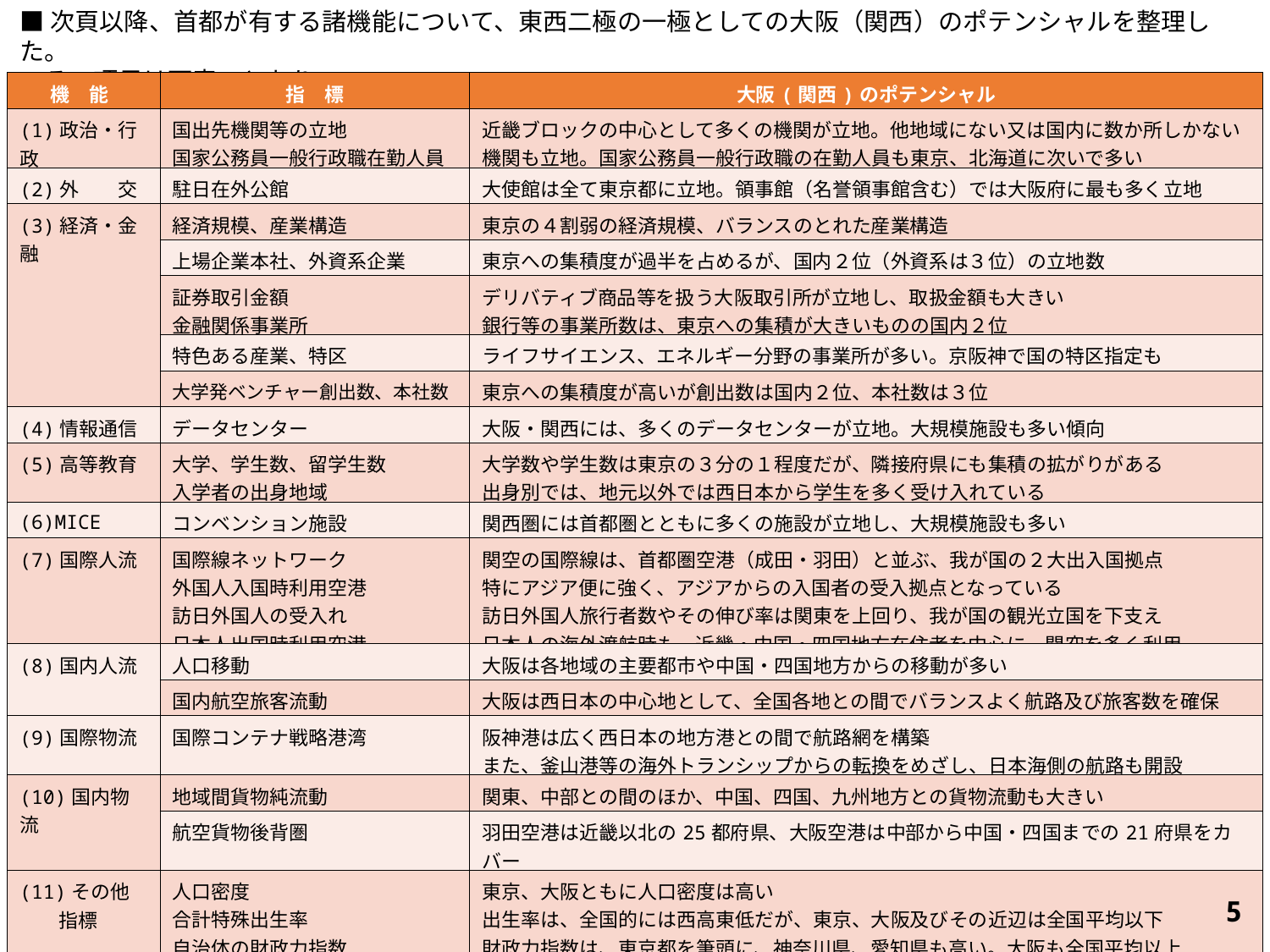

■次頁以降、首都が有する諸機能について、東西二極の一極としての大阪（関西）のポテンシャルを整理した。
　その項目は下表のとおり。

| 機　能 | 指　標 | 大阪(関西)のポテンシャル |
| --- | --- | --- |
| (1)政治・行政 | 国出先機関等の立地 国家公務員一般行政職在勤人員 | 近畿ブロックの中心として多くの機関が立地。他地域にない又は国内に数か所しかない機関も立地。国家公務員一般行政職の在勤人員も東京、北海道に次いで多い |
| (2)外　　交 | 駐日在外公館 | 大使館は全て東京都に立地。領事館（名誉領事館含む）では大阪府に最も多く立地 |
| (3)経済・金融 | 経済規模、産業構造 | 東京の４割弱の経済規模、バランスのとれた産業構造 |
|  | 上場企業本社、外資系企業 | 東京への集積度が過半を占めるが、国内２位（外資系は３位）の立地数 |
|  | 証券取引金額 金融関係事業所 | デリバティブ商品等を扱う大阪取引所が立地し、取扱金額も大きい 銀行等の事業所数は、東京への集積が大きいものの国内２位 |
|  | 特色ある産業、特区 | ライフサイエンス、エネルギー分野の事業所が多い。京阪神で国の特区指定も |
|  | 大学発ベンチャー創出数、本社数 | 東京への集積度が高いが創出数は国内２位、本社数は３位 |
| (4)情報通信 | データセンター | 大阪・関西には、多くのデータセンターが立地。大規模施設も多い傾向 |
| (5)高等教育 | 大学、学生数、留学生数 入学者の出身地域 | 大学数や学生数は東京の３分の１程度だが、隣接府県にも集積の拡がりがある 出身別では、地元以外では西日本から学生を多く受け入れている |
| (6)MICE | コンベンション施設 | 関西圏には首都圏とともに多くの施設が立地し、大規模施設も多い |
| (7)国際人流 | 国際線ネットワーク 外国人入国時利用空港 訪日外国人の受入れ 日本人出国時利用空港 | 関空の国際線は、首都圏空港（成田・羽田）と並ぶ、我が国の２大出入国拠点 特にアジア便に強く、アジアからの入国者の受入拠点となっている 訪日外国人旅行者数やその伸び率は関東を上回り、我が国の観光立国を下支え 日本人の海外渡航時も、近畿・中国・四国地方在住者を中心に、関空を多く利用 |
| (8)国内人流 | 人口移動 | 大阪は各地域の主要都市や中国・四国地方からの移動が多い |
|  | 国内航空旅客流動 | 大阪は西日本の中心地として、全国各地との間でバランスよく航路及び旅客数を確保 |
| (9)国際物流 | 国際コンテナ戦略港湾 | 阪神港は広く西日本の地方港との間で航路網を構築 また、釜山港等の海外トランシップからの転換をめざし、日本海側の航路も開設 |
| (10)国内物流 | 地域間貨物純流動 | 関東、中部との間のほか、中国、四国、九州地方との貨物流動も大きい |
|  | 航空貨物後背圏 | 羽田空港は近畿以北の25都府県、大阪空港は中部から中国・四国までの21府県をカバー |
| (11)その他 　　指標 | 人口密度 合計特殊出生率 自治体の財政力指数 | 東京、大阪ともに人口密度は高い 出生率は、全国的には西高東低だが、東京、大阪及びその近辺は全国平均以下 財政力指数は、東京都を筆頭に、神奈川県、愛知県も高い。大阪も全国平均以上 |
5